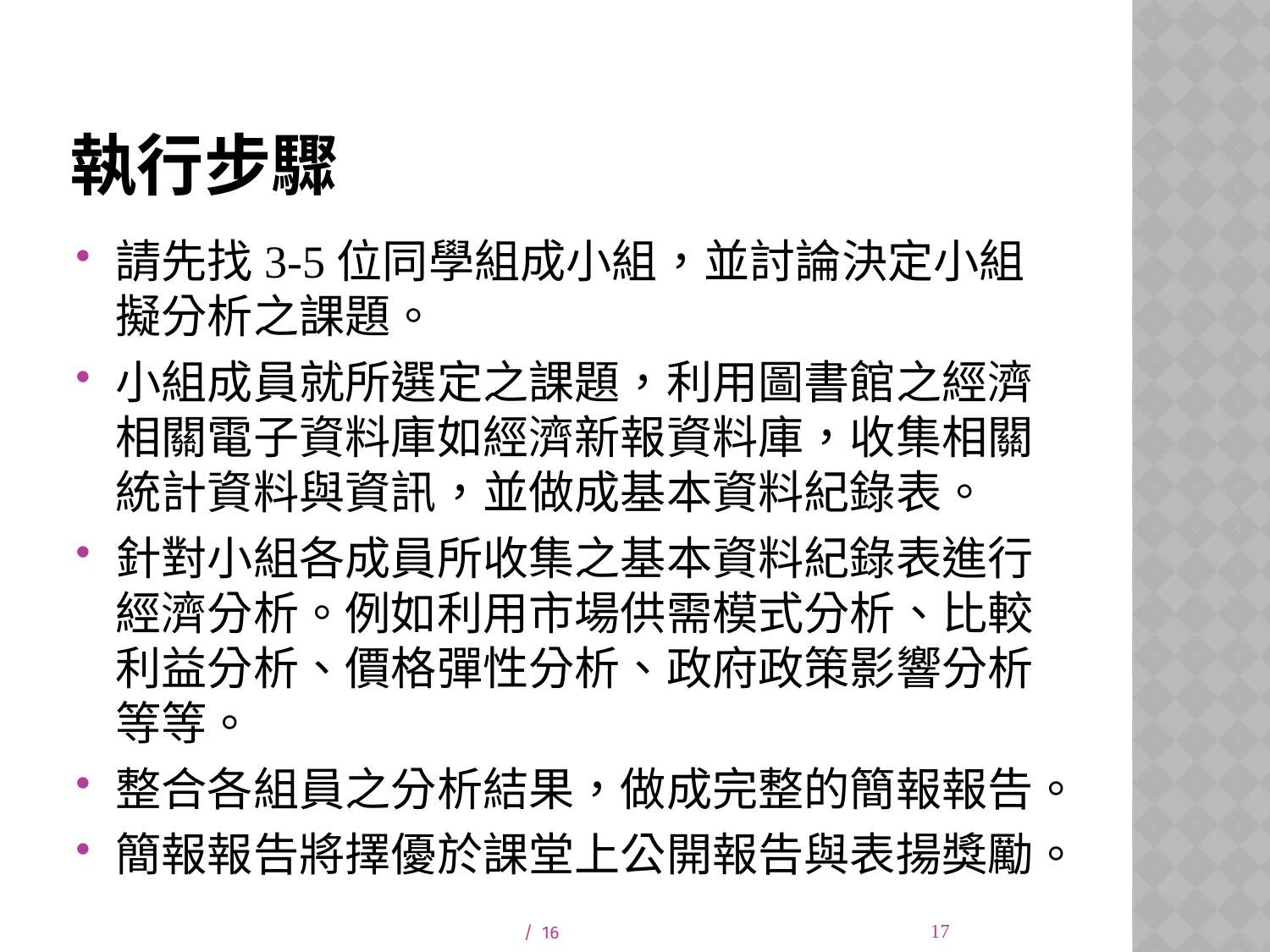

# 執行步驟
請先找3-5位同學組成小組，並討論決定小組擬分析之課題。
小組成員就所選定之課題，利用圖書館之經濟相關電子資料庫如經濟新報資料庫，收集相關統計資料與資訊，並做成基本資料紀錄表。
針對小組各成員所收集之基本資料紀錄表進行經濟分析。例如利用市場供需模式分析、比較利益分析、價格彈性分析、政府政策影響分析等等。
整合各組員之分析結果，做成完整的簡報報告。
簡報報告將擇優於課堂上公開報告與表揚獎勵。

17
/  16